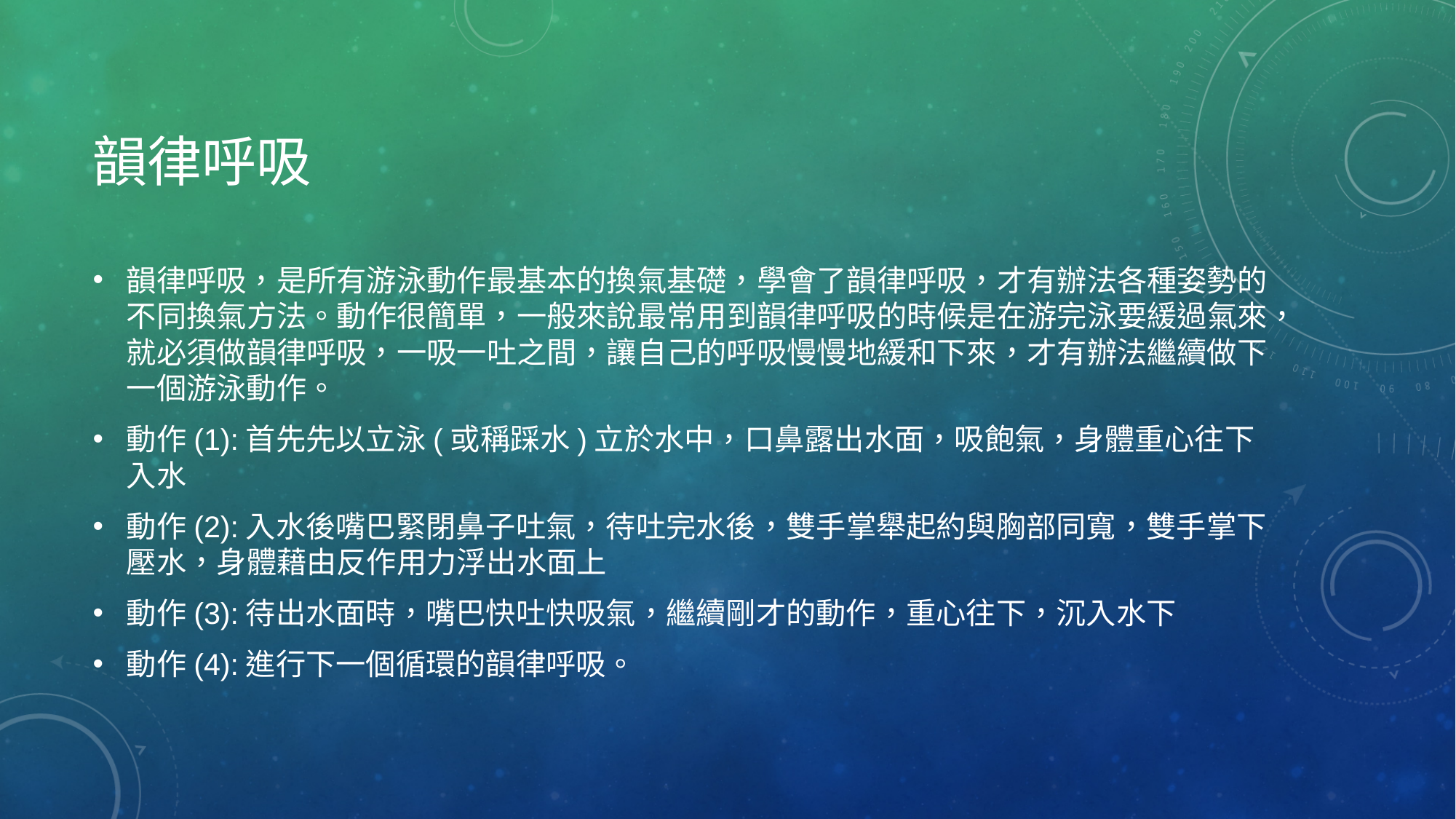

# 韻律呼吸
韻律呼吸，是所有游泳動作最基本的換氣基礎，學會了韻律呼吸，才有辦法各種姿勢的不同換氣方法。動作很簡單，一般來說最常用到韻律呼吸的時候是在游完泳要緩過氣來，就必須做韻律呼吸，一吸一吐之間，讓自己的呼吸慢慢地緩和下來，才有辦法繼續做下一個游泳動作。
動作(1):首先先以立泳(或稱踩水)立於水中，口鼻露出水面，吸飽氣，身體重心往下入水
動作(2):入水後嘴巴緊閉鼻子吐氣，待吐完水後，雙手掌舉起約與胸部同寬，雙手掌下壓水，身體藉由反作用力浮出水面上
動作(3):待出水面時，嘴巴快吐快吸氣，繼續剛才的動作，重心往下，沉入水下
動作(4):進行下一個循環的韻律呼吸。